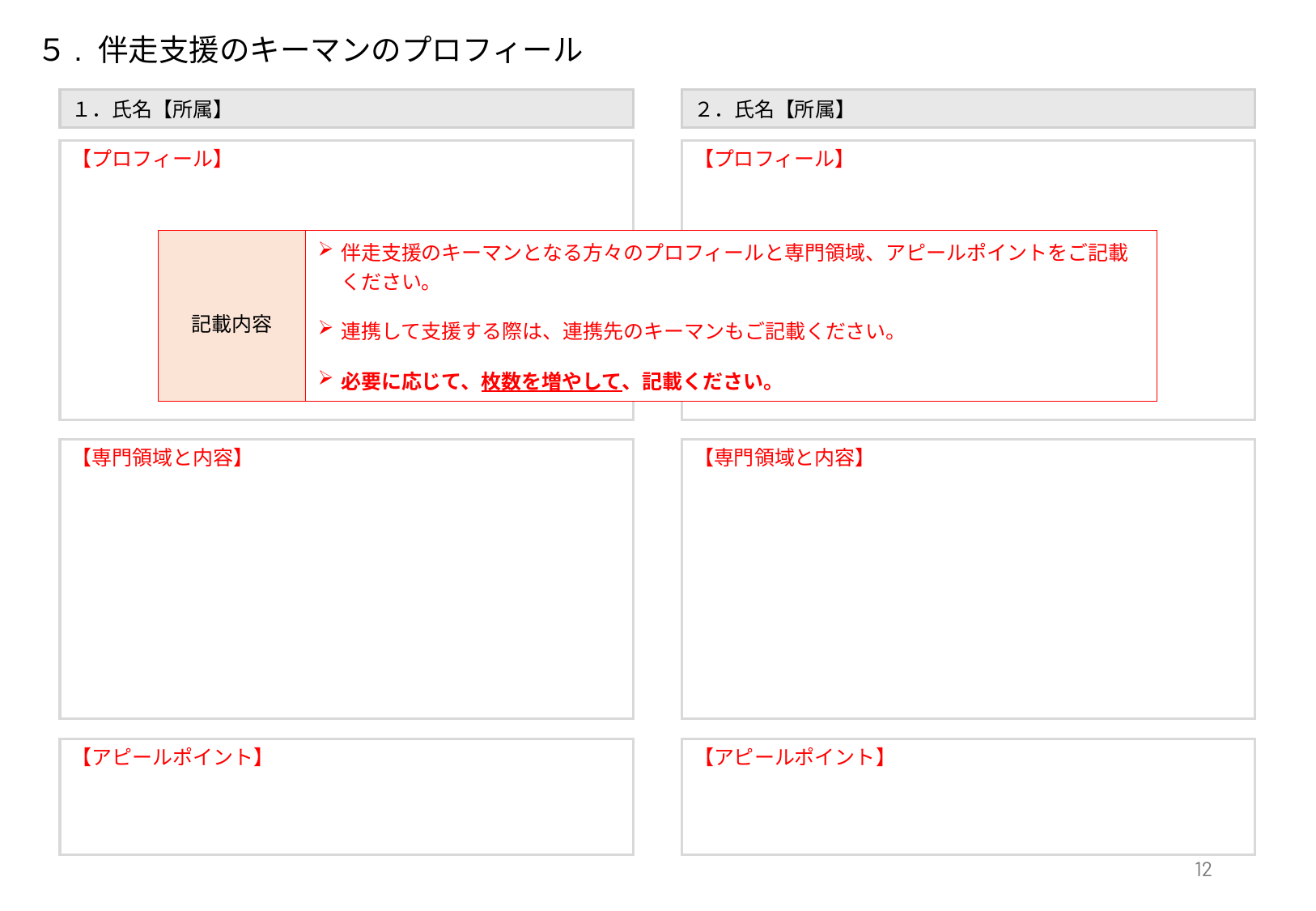

５. 伴走支援のキーマンのプロフィール
１．氏名【所属】
２．氏名【所属】
【プロフィール】
【プロフィール】
| 記載内容 | 伴走支援のキーマンとなる方々のプロフィールと専門領域、アピールポイントをご記載ください。 連携して支援する際は、連携先のキーマンもご記載ください。 必要に応じて、枚数を増やして、記載ください。 |
| --- | --- |
【専門領域と内容】
【専門領域と内容】
【アピールポイント】
【アピールポイント】
12